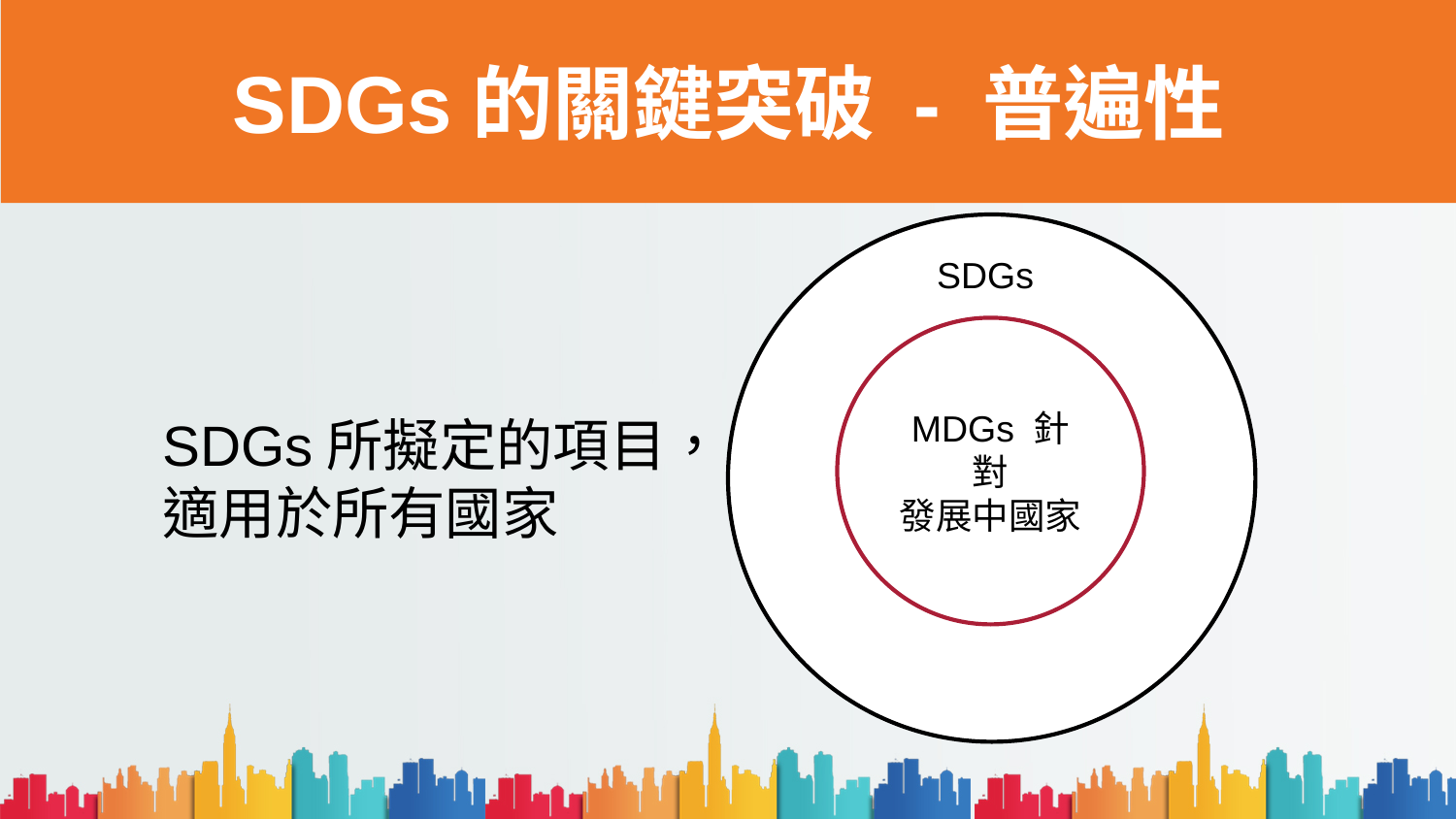

SDGs的關鍵突破 - 普遍性

SDGs

MDGs 針對
發展中國家
SDGs所擬定的項目，
適用於所有國家